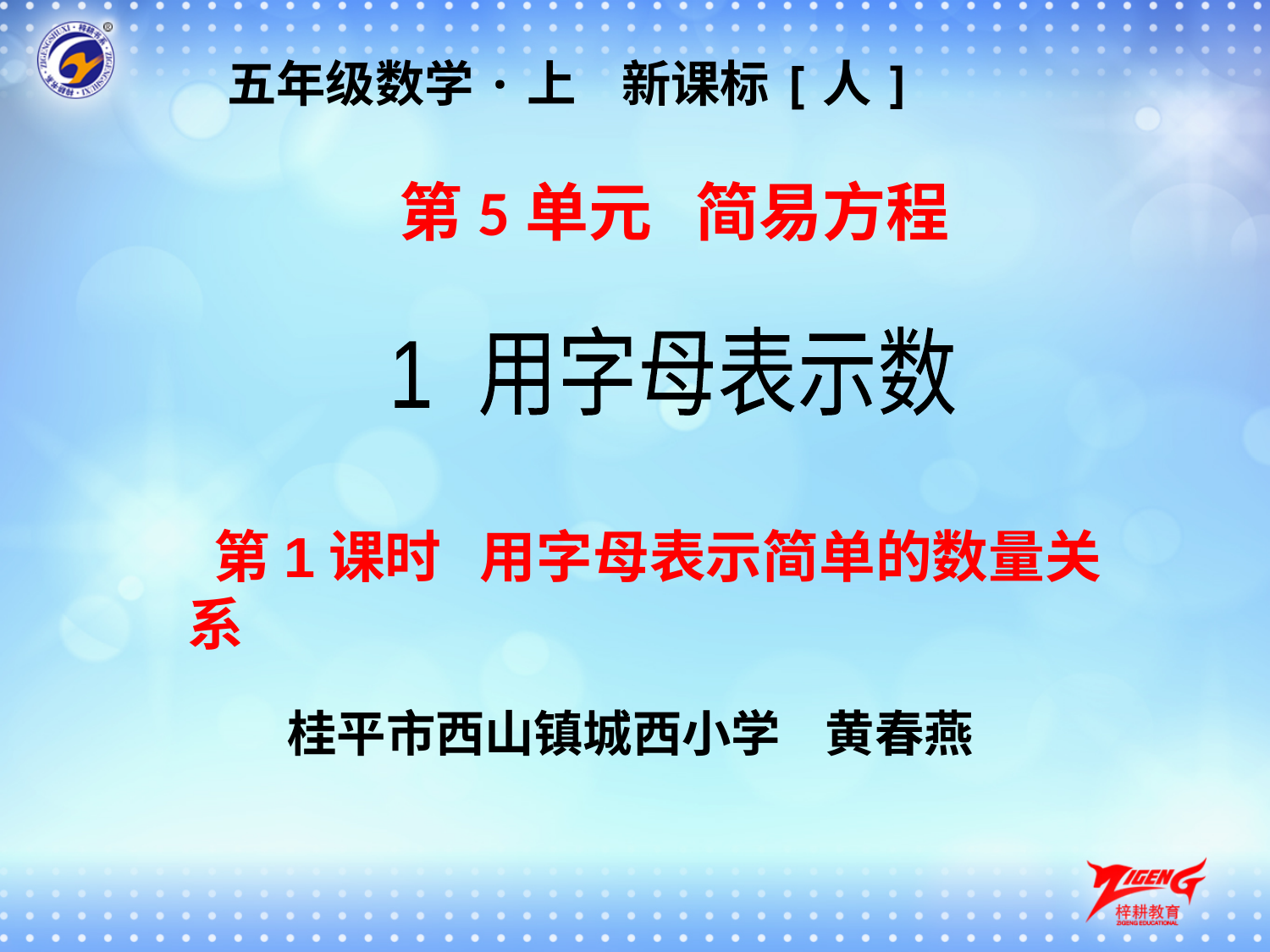

五年级数学·上    新课标[人]
第5单元   简易方程
1  用字母表示数
 第1课时   用字母表示简单的数量关系
桂平市西山镇城西小学    黄春燕